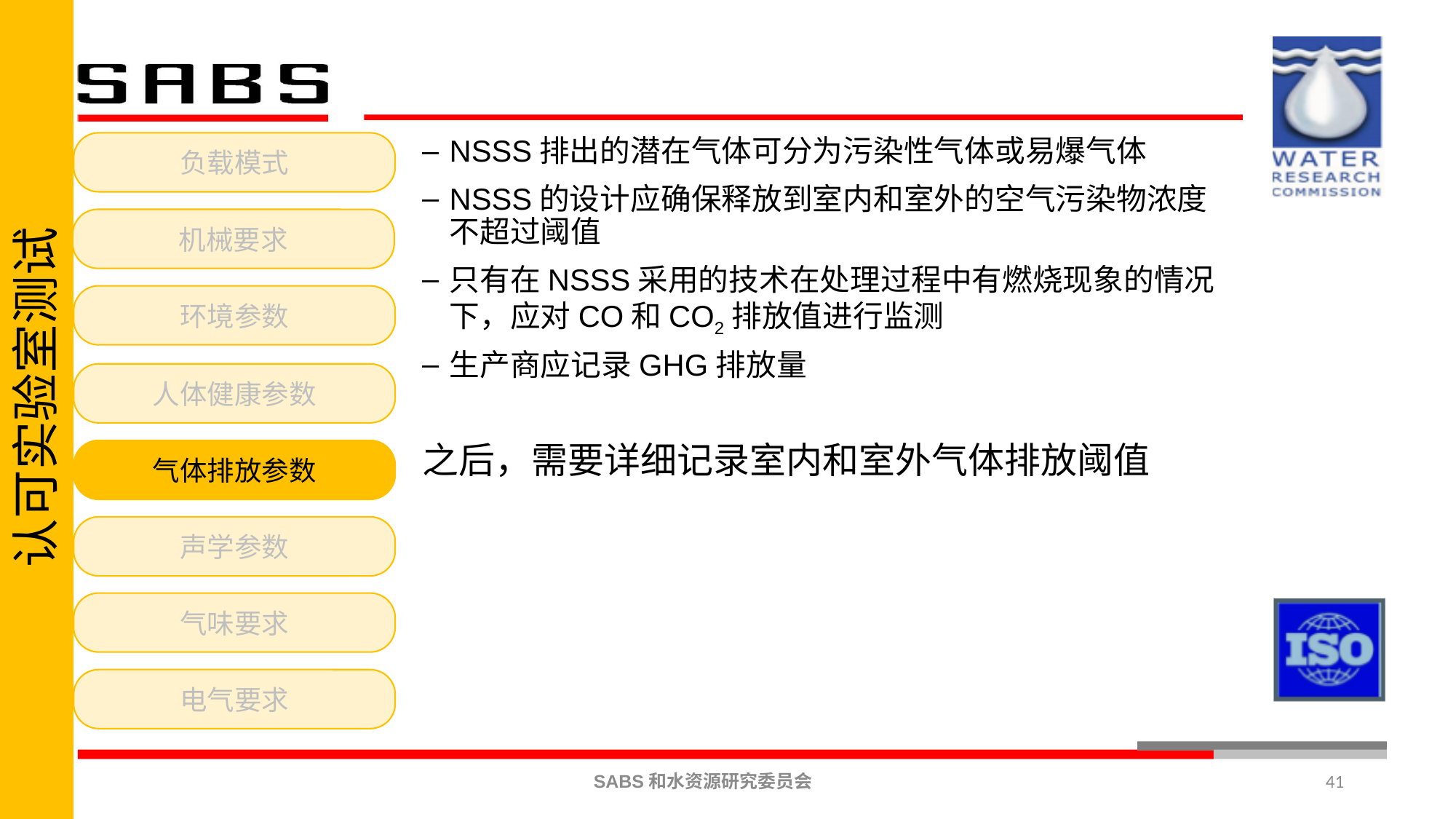

认可实验室测试
NSSS排出的潜在气体可分为污染性气体或易爆气体
NSSS的设计应确保释放到室内和室外的空气污染物浓度不超过阈值
只有在NSSS采用的技术在处理过程中有燃烧现象的情况下，应对CO和CO2排放值进行监测
生产商应记录GHG排放量

之后，需要详细记录室内和室外气体排放阈值

负载模式
机械要求
环境参数
人体健康参数
气体排放参数
声学参数
气味要求
电气要求
41